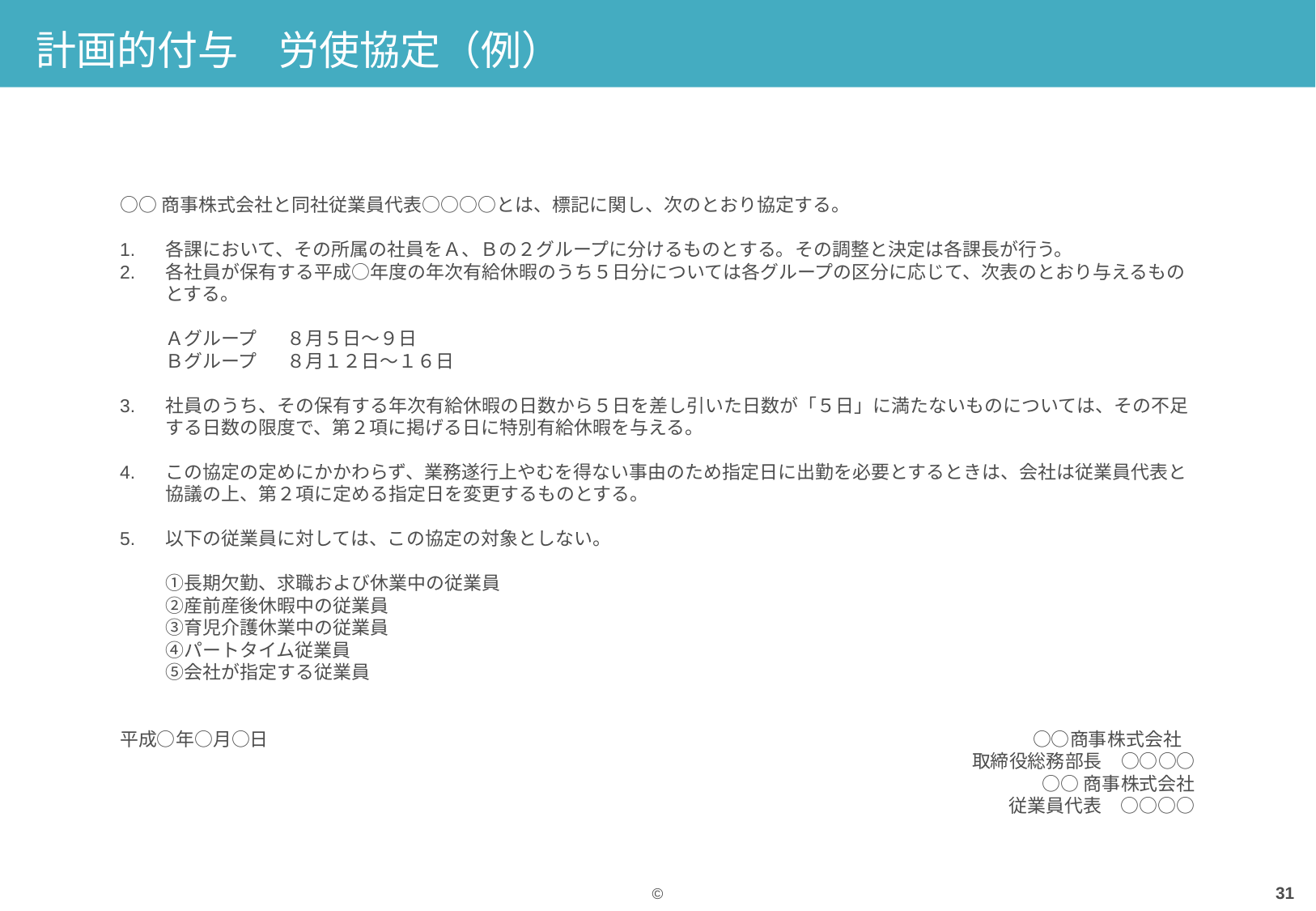

# 計画的付与　労使協定（例）
○○商事株式会社と同社従業員代表○○○○とは、標記に関し、次のとおり協定する。

各課において、その所属の社員をＡ、Ｂの２グループに分けるものとする。その調整と決定は各課長が行う。
各社員が保有する平成○年度の年次有給休暇のうち５日分については各グループの区分に応じて、次表のとおり与えるものとする。
Ａグループ	８月５日～９日
Ｂグループ	８月１２日～１６日
社員のうち、その保有する年次有給休暇の日数から５日を差し引いた日数が「５日」に満たないものについては、その不足する日数の限度で、第２項に掲げる日に特別有給休暇を与える。
この協定の定めにかかわらず、業務遂行上やむを得ない事由のため指定日に出勤を必要とするときは、会社は従業員代表と協議の上、第２項に定める指定日を変更するものとする。
以下の従業員に対しては、この協定の対象としない。
①長期欠勤、求職および休業中の従業員
②産前産後休暇中の従業員
③育児介護休業中の従業員
④パートタイム従業員
⑤会社が指定する従業員
平成○年○月○日	　　　　　　　　　　　　　　　　　　　　　　　　　　　　　　　　　　　　○○商事株式会社
	取締役総務部長　○○○○
	○○商事株式会社
	従業員代表　○○○○
31